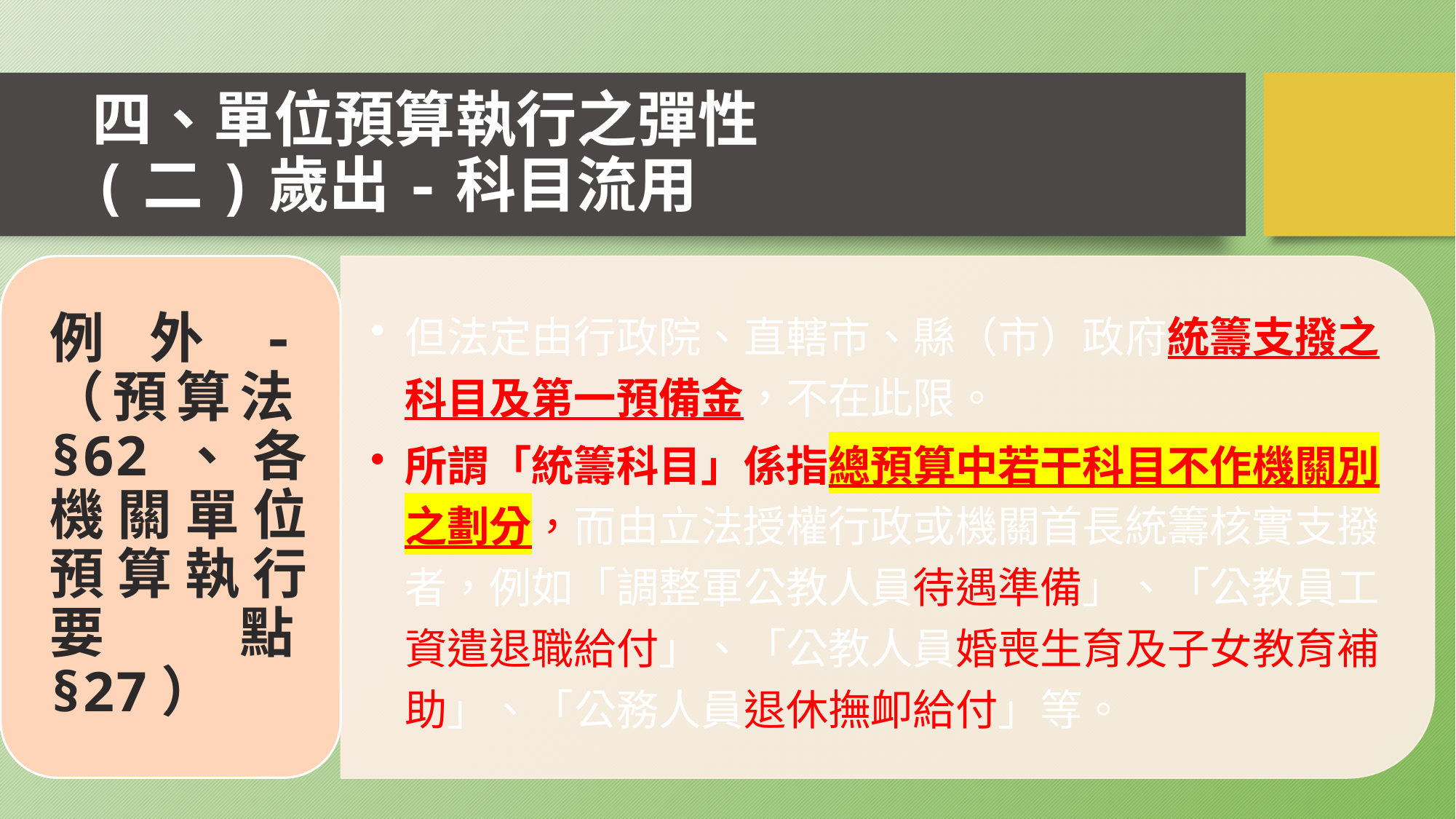

# 四、單位預算執行之彈性 (二)歲出-科目流用
但法定由行政院、直轄市、縣（市）政府統籌支撥之科目及第一預備金，不在此限。
所謂「統籌科目」係指總預算中若干科目不作機關別之劃分，而由立法授權行政或機關首長統籌核實支撥者，例如「調整軍公教人員待遇準備」、「公教員工資遣退職給付」、「公教人員婚喪生育及子女教育補助」、「公務人員退休撫卹給付」等。
例外-（預算法§62、各機關單位預算執行要點§27）